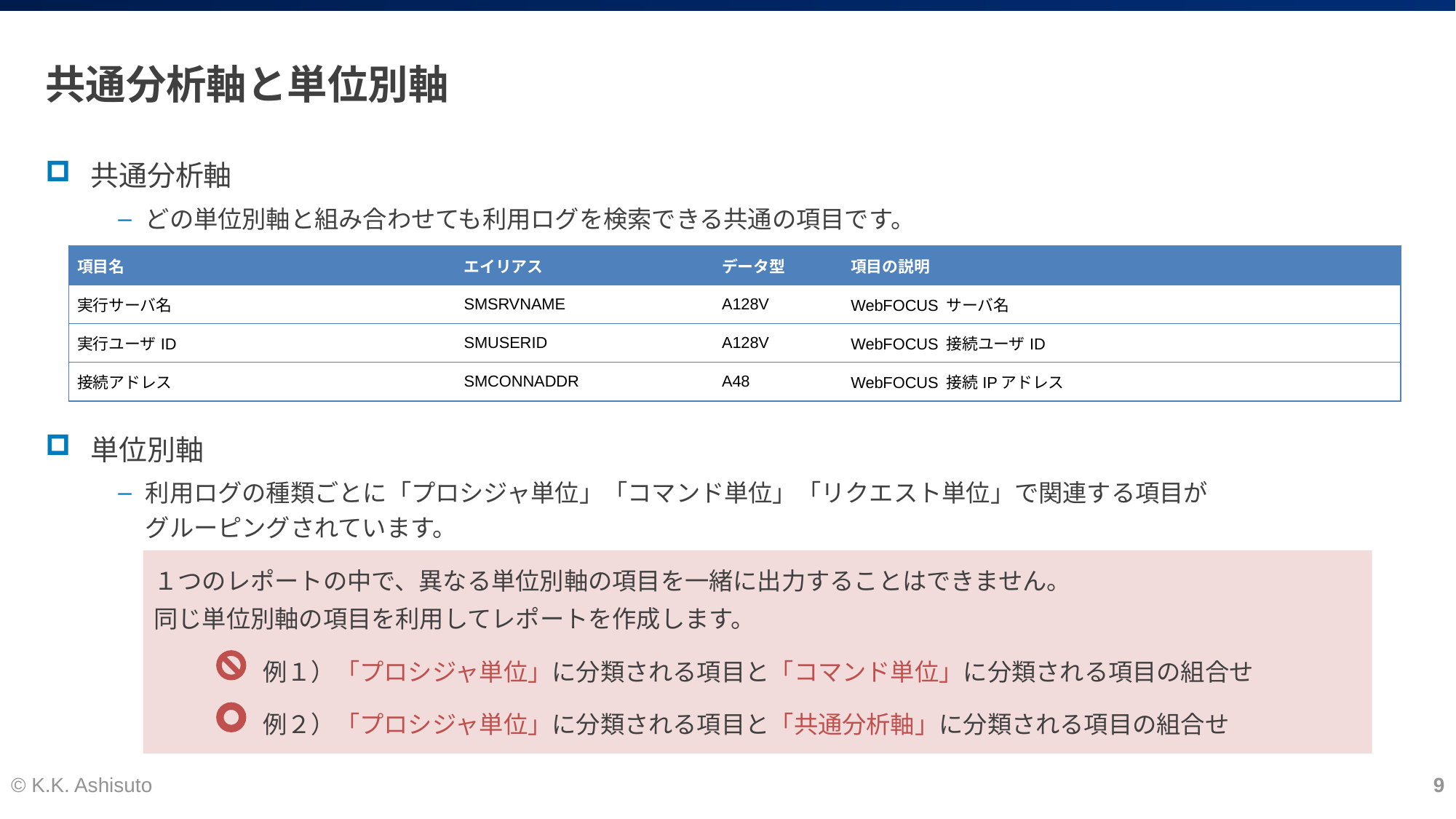

# 共通分析軸と単位別軸
共通分析軸
どの単位別軸と組み合わせても利用ログを検索できる共通の項目です。

単位別軸
利用ログの種類ごとに「プロシジャ単位」「コマンド単位」「リクエスト単位」で関連する項目が
グルーピングされています。
| 項目名 | エイリアス | データ型 | 項目の説明 |
| --- | --- | --- | --- |
| 実行サーバ名 | SMSRVNAME | A128V | WebFOCUS サーバ名 |
| 実行ユーザID | SMUSERID | A128V | WebFOCUS 接続ユーザID |
| 接続アドレス | SMCONNADDR | A48 | WebFOCUS 接続IPアドレス |
１つのレポートの中で、異なる単位別軸の項目を一緒に出力することはできません。
同じ単位別軸の項目を利用してレポートを作成します。
	例１）「プロシジャ単位」に分類される項目と「コマンド単位」に分類される項目の組合せ
	例２）「プロシジャ単位」に分類される項目と「共通分析軸」に分類される項目の組合せ

© K.K. Ashisuto
9